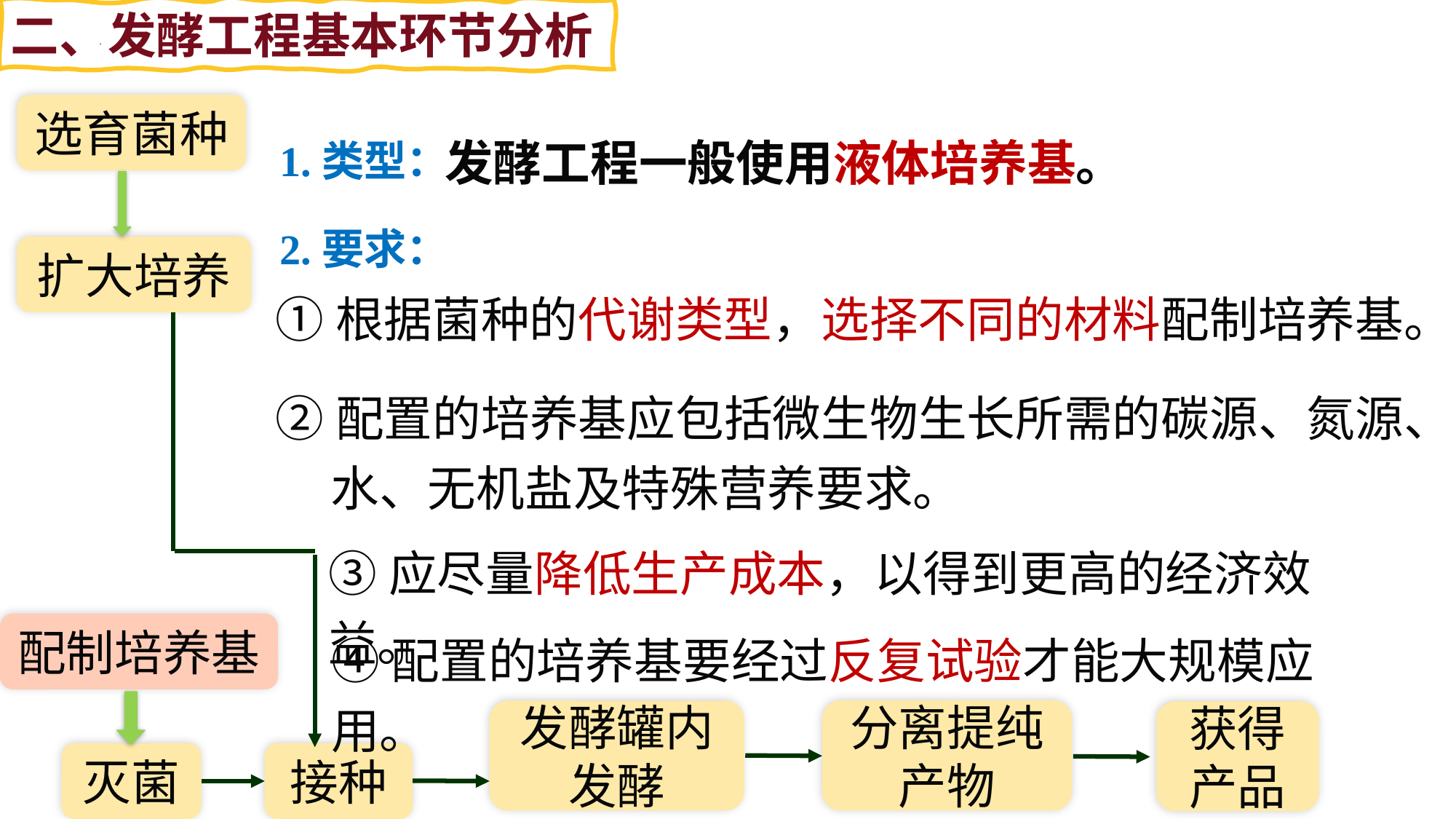

二、发酵工程基本环节分析
选育菌种
发酵工程一般使用液体培养基。
1.类型：

2.要求：
扩大培养
①根据菌种的代谢类型，选择不同的材料配制培养基。
②配置的培养基应包括微生物生长所需的碳源、氮源、
    水、无机盐及特殊营养要求。
③应尽量降低生产成本，以得到更高的经济效益。
配制培养基
④配置的培养基要经过反复试验才能大规模应用。
分离提纯产物
发酵罐内发酵
获得产品

接种
灭菌